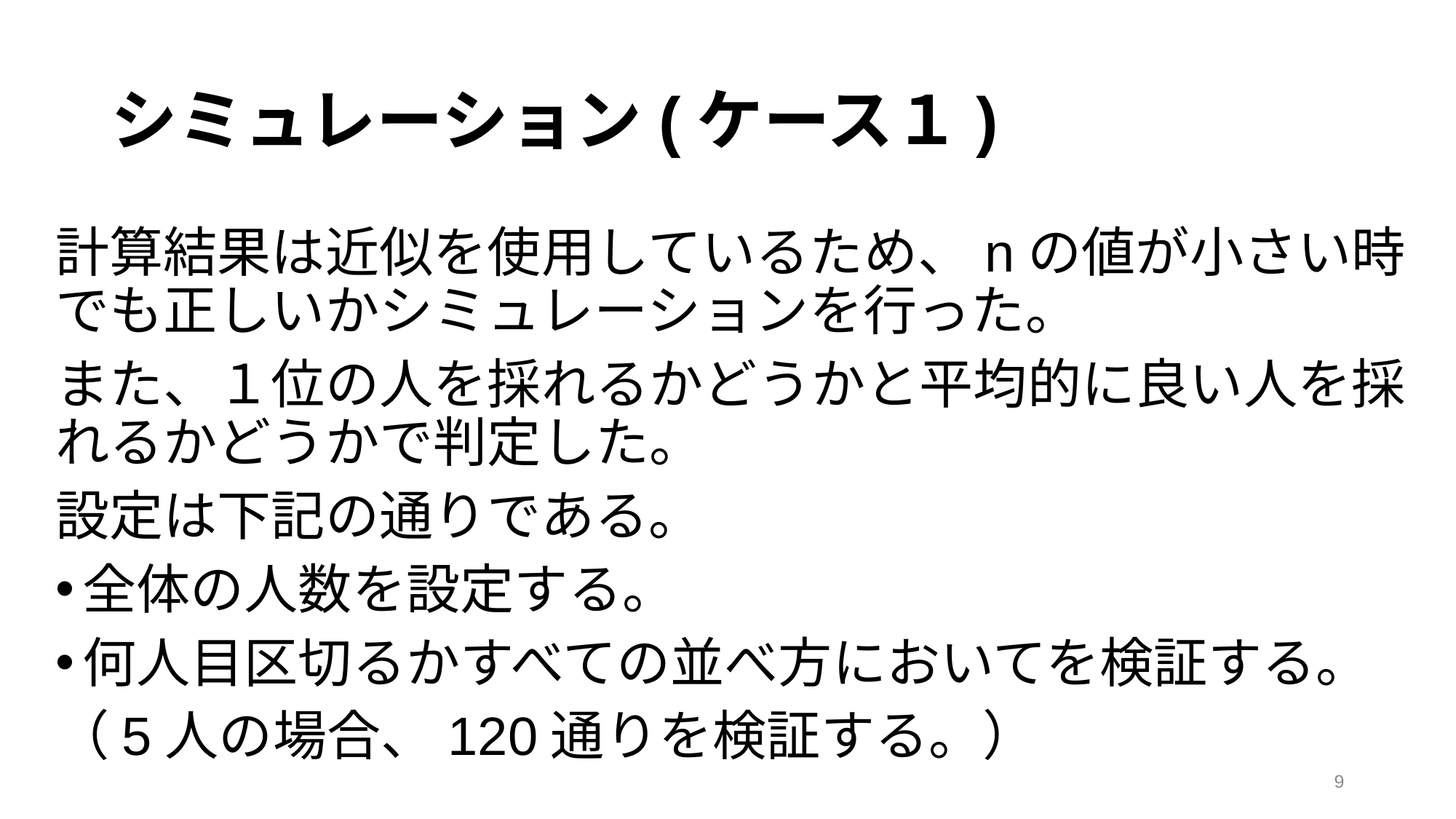

# シミュレーション(ケース１)
計算結果は近似を使用しているため、nの値が小さい時でも正しいかシミュレーションを行った。
また、１位の人を採れるかどうかと平均的に良い人を採れるかどうかで判定した。
設定は下記の通りである。
全体の人数を設定する。
何人目区切るかすべての並べ方においてを検証する。
（5人の場合、120通りを検証する。）

9